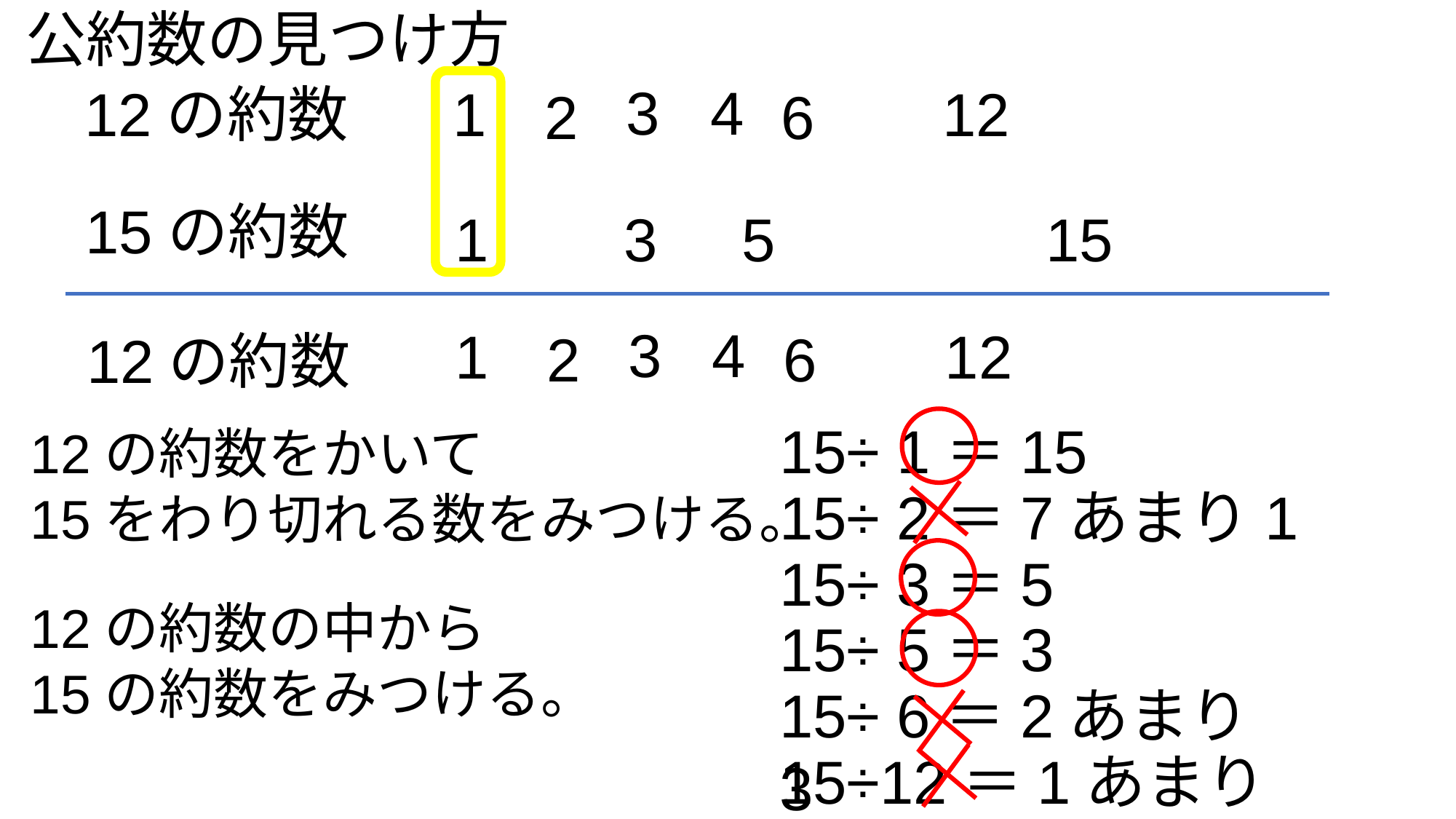

公約数の見つけ方
3   4
12の約数

1   2   3        6     912
2            6
15の約数
1        3     54   8    12 15
3   4
1   2   3        6     912
2            6
12の約数
15÷ 1＝15

12の約数をかいて
15をわり切れる数をみつける。
15÷ 2＝7あまり1
15÷ 3＝5

12の約数の中から
15の約数をみつける。
15÷ 5＝3

15÷ 6＝2あまり3
15÷12＝1あまり3